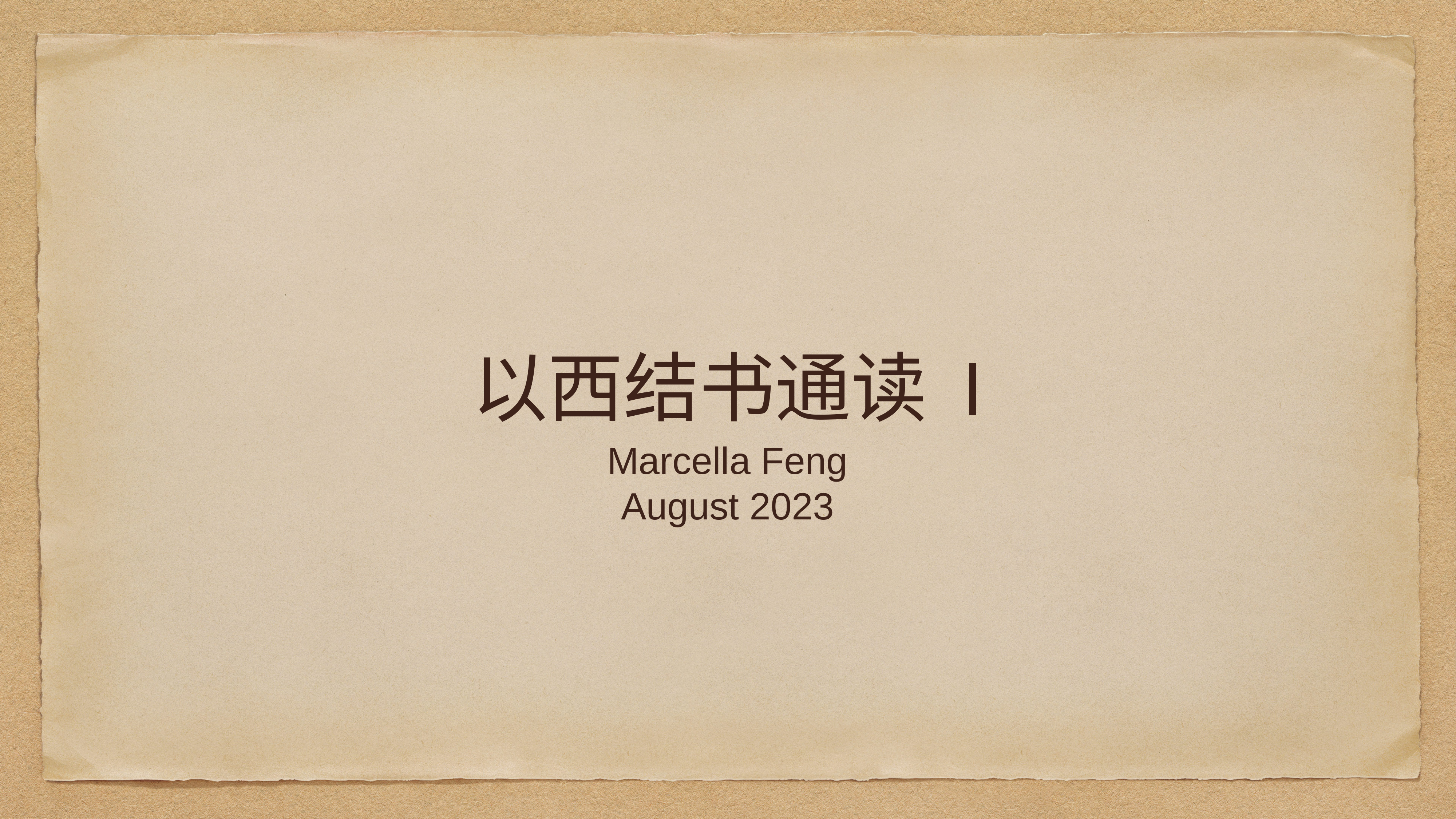

# 以西结书通读 I
Marcella Feng
August 2023